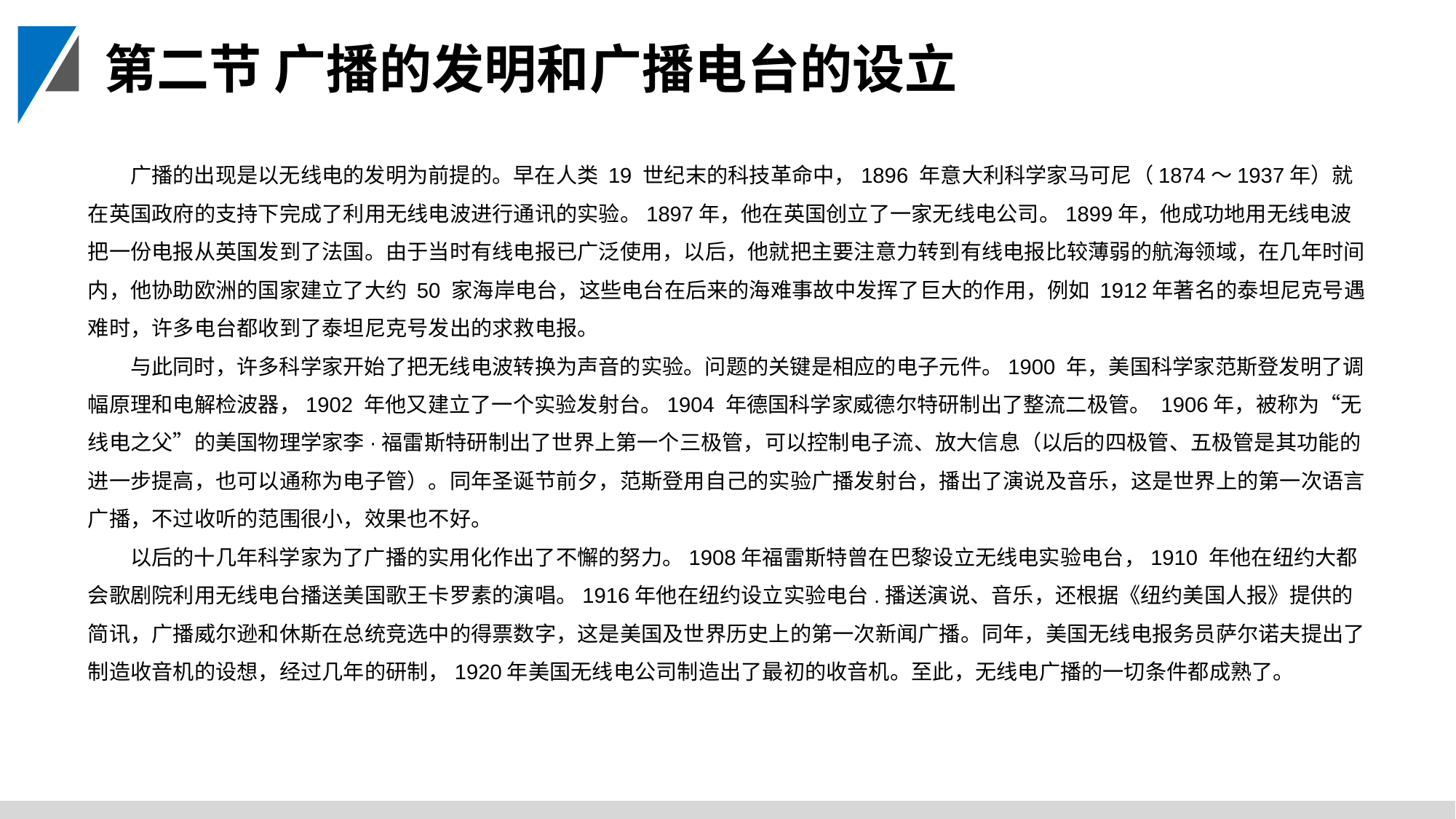

第二节 广播的发明和广播电台的设立
广播的出现是以无线电的发明为前提的。早在人类 19 世纪末的科技革命中，1896 年意大利科学家马可尼（1874～1937年）就在英国政府的支持下完成了利用无线电波进行通讯的实验。1897年，他在英国创立了一家无线电公司。1899年，他成功地用无线电波把一份电报从英国发到了法国。由于当时有线电报已广泛使用，以后，他就把主要注意力转到有线电报比较薄弱的航海领域，在几年时间内，他协助欧洲的国家建立了大约 50 家海岸电台，这些电台在后来的海难事故中发挥了巨大的作用，例如 1912年著名的泰坦尼克号遇难时，许多电台都收到了泰坦尼克号发出的求救电报。
与此同时，许多科学家开始了把无线电波转换为声音的实验。问题的关键是相应的电子元件。1900 年，美国科学家范斯登发明了调幅原理和电解检波器，1902 年他又建立了一个实验发射台。1904 年德国科学家威德尔特研制出了整流二极管。 1906年，被称为“无线电之父”的美国物理学家李·福雷斯特研制出了世界上第一个三极管，可以控制电子流、放大信息（以后的四极管、五极管是其功能的进一步提高，也可以通称为电子管）。同年圣诞节前夕，范斯登用自己的实验广播发射台，播出了演说及音乐，这是世界上的第一次语言广播，不过收听的范围很小，效果也不好。
以后的十几年科学家为了广播的实用化作出了不懈的努力。1908年福雷斯特曾在巴黎设立无线电实验电台，1910 年他在纽约大都会歌剧院利用无线电台播送美国歌王卡罗素的演唱。1916年他在纽约设立实验电台.播送演说、音乐，还根据《纽约美国人报》提供的简讯，广播威尔逊和休斯在总统竞选中的得票数字，这是美国及世界历史上的第一次新闻广播。同年，美国无线电报务员萨尔诺夫提出了制造收音机的设想，经过几年的研制，1920年美国无线电公司制造出了最初的收音机。至此，无线电广播的一切条件都成熟了。